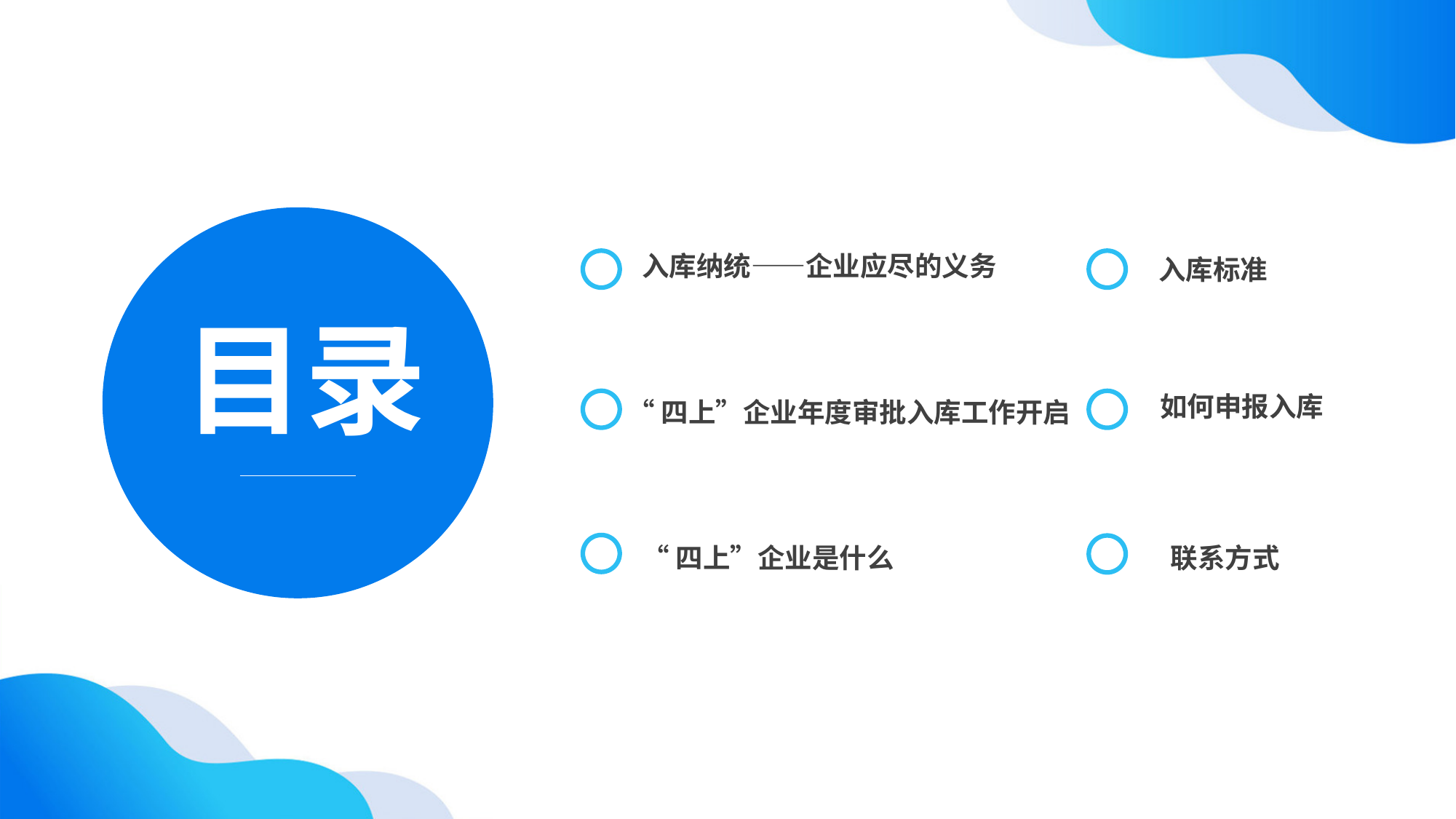

入库纳统——企业应尽的义务
入库标准

目录
如何申报入库
“四上”企业年度审批入库工作开启

“四上”企业是什么

联系方式